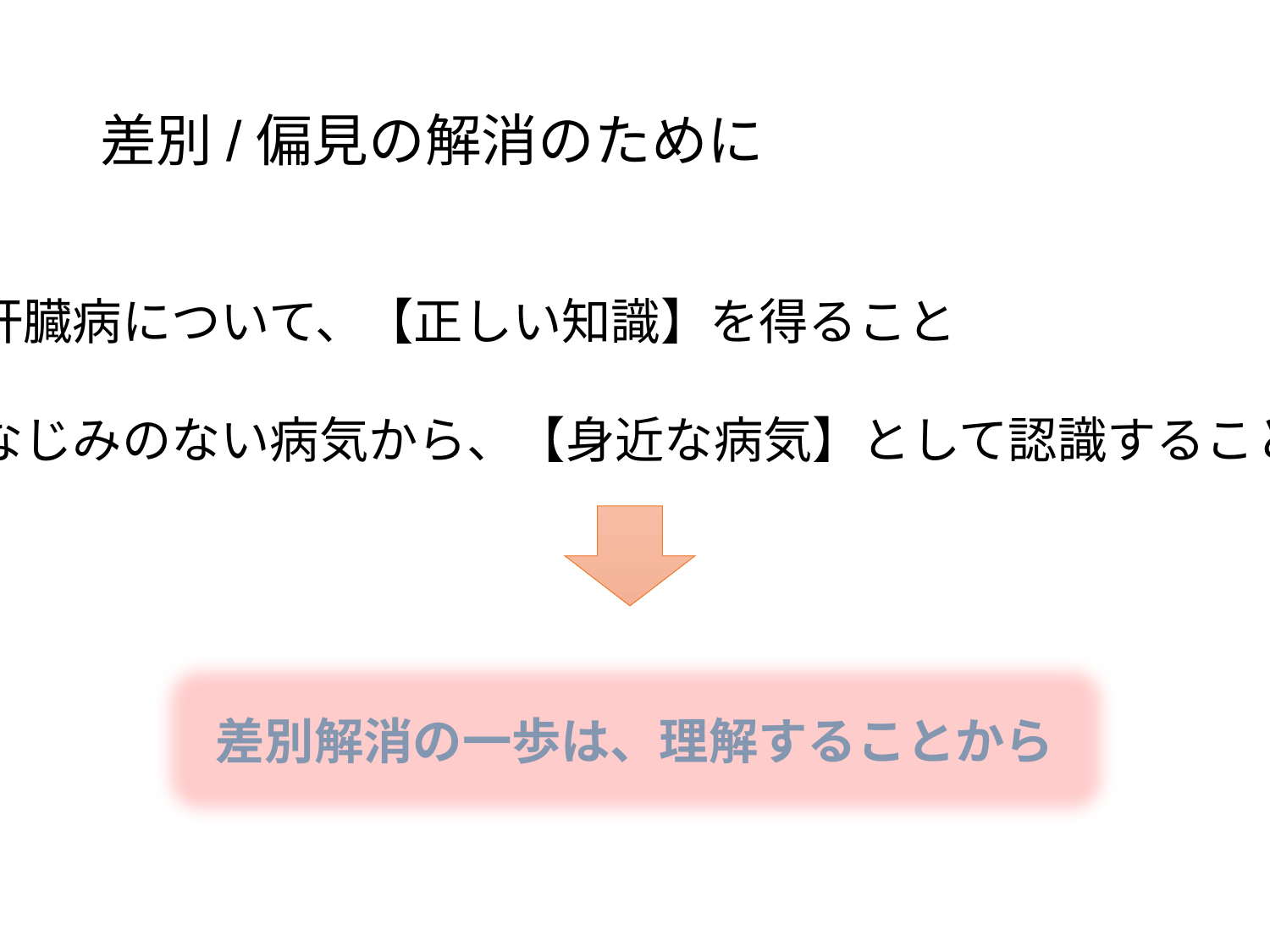

# 差別/偏見の解消のために
肝臓病について、【正しい知識】を得ること

なじみのない病気から、【身近な病気】として認識すること

差別解消の一歩は、理解することから